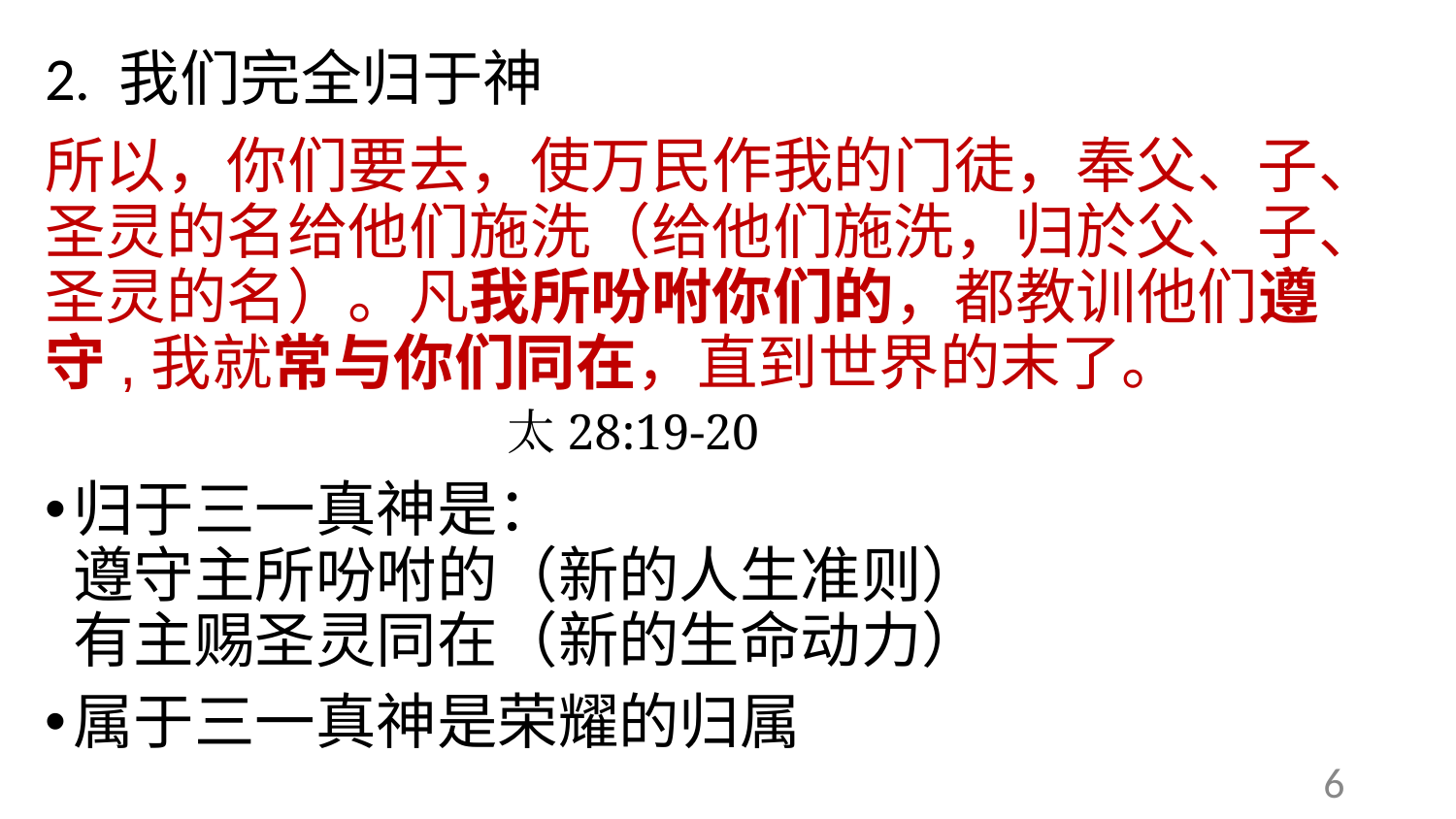

# 2. 我们完全归于神
所以，你们要去，使万民作我的门徒，奉父、子、圣灵的名给他们施洗（给他们施洗，归於父、子、圣灵的名）。凡我所吩咐你们的，都教训他们遵守,我就常与你们同在，直到世界的末了。
                                  太28:19-20
归于三一真神是：
遵守主所吩咐的（新的人生准则）
有主赐圣灵同在（新的生命动力）
属于三一真神是荣耀的归属
6